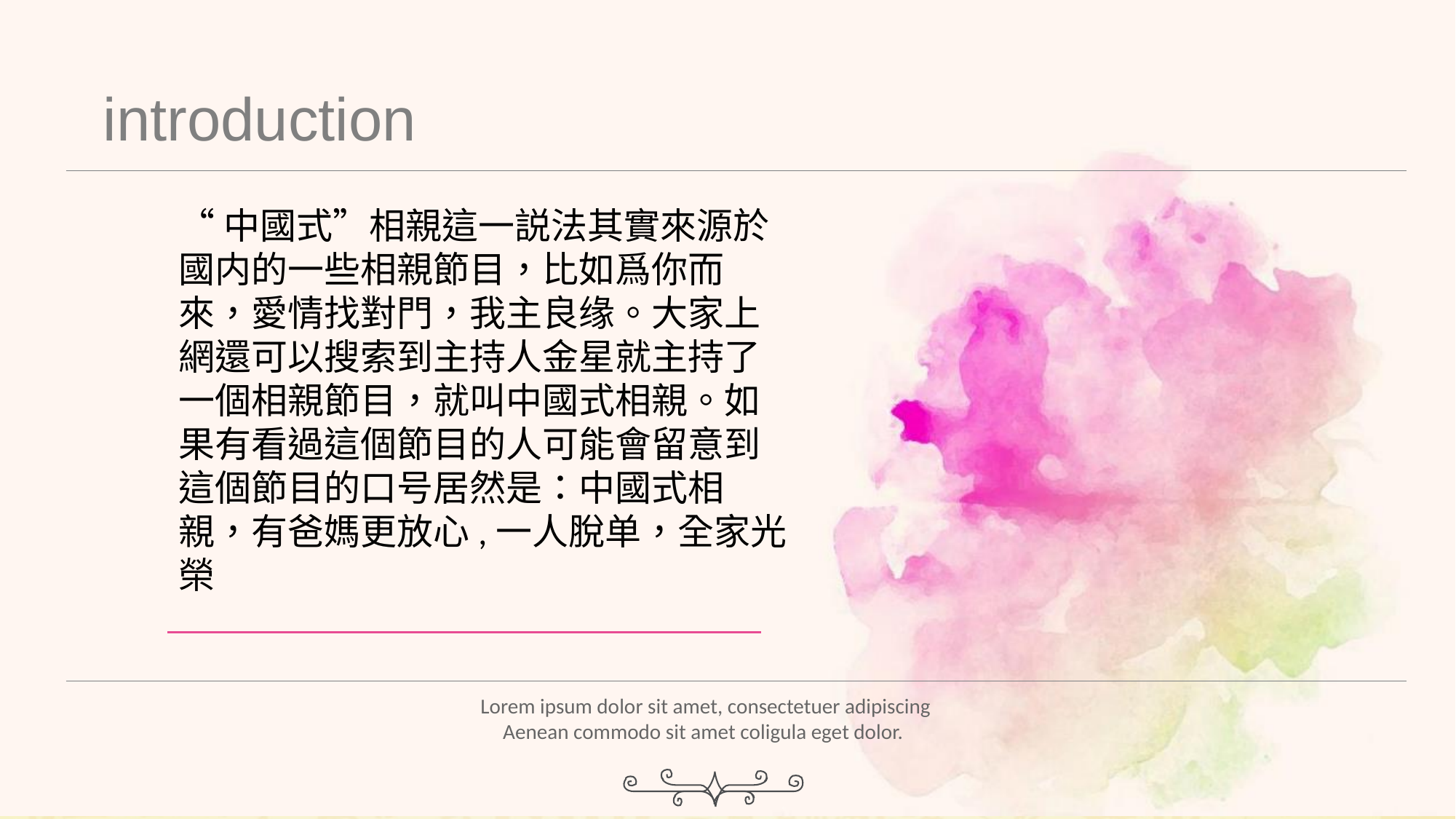

introduction
“中國式”相親這一説法其實來源於國内的一些相親節目，比如爲你而來，愛情找對門，我主良缘。大家上網還可以搜索到主持人金星就主持了一個相親節目，就叫中國式相親。如果有看過這個節目的人可能會留意到這個節目的口号居然是：中國式相親，有爸媽更放心,一人脫单，全家光榮

Lorem ipsum dolor sit amet, consectetuer adipiscing
Aenean commodo sit amet coligula eget dolor.